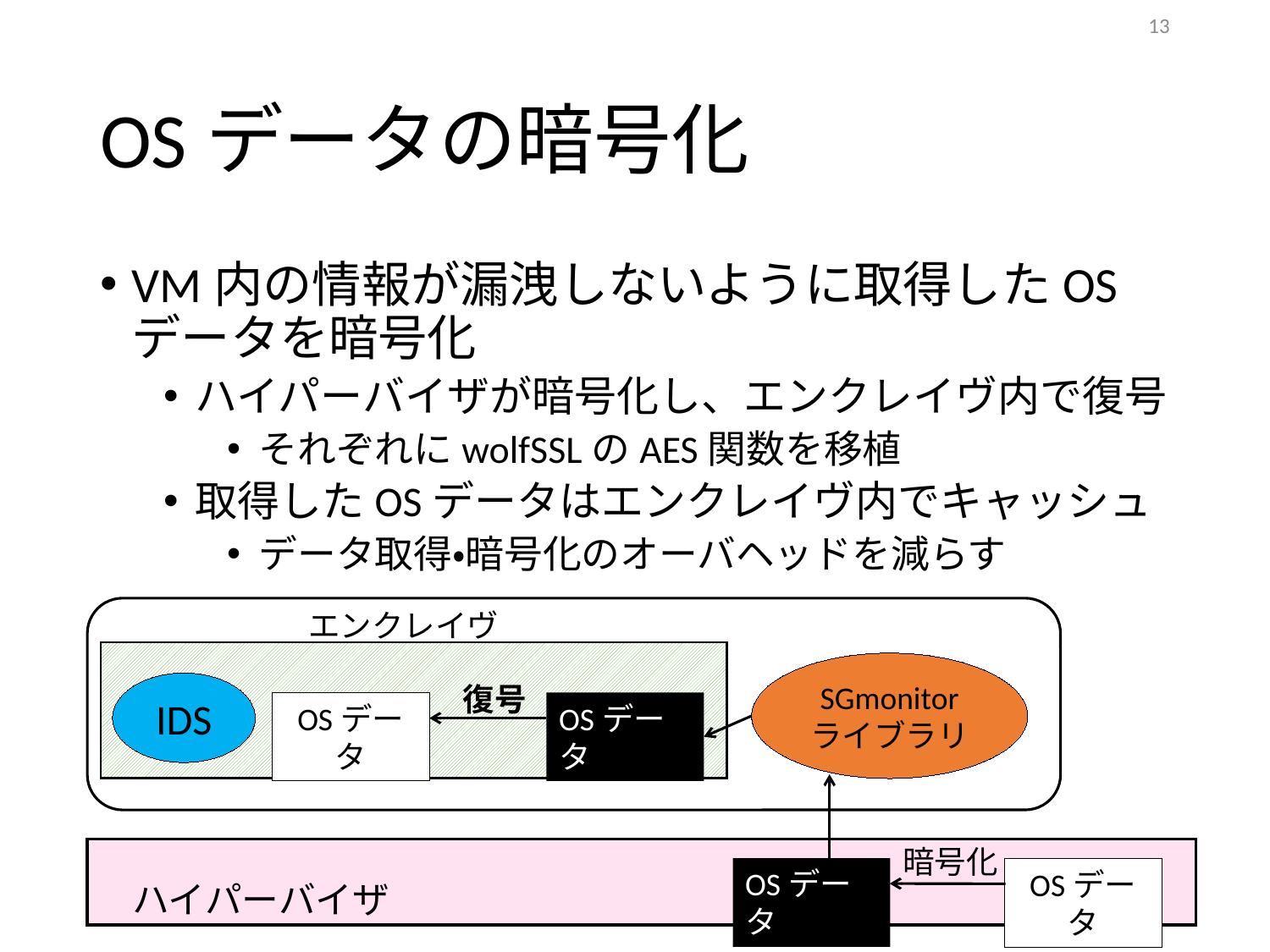

13
# OSデータの暗号化
VM内の情報が漏洩しないように取得したOSデータを暗号化
ハイパーバイザが暗号化し、エンクレイヴ内で復号
それぞれにwolfSSLのAES関数を移植
取得したOSデータはエンクレイヴ内でキャッシュ
データ取得・暗号化のオーバヘッドを減らす

エンクレイヴ

SGmonitor
ライブラリ
IDS
復号
OSデータ
OSデータ
暗号化

OSデータ
OSデータ
ハイパーバイザ